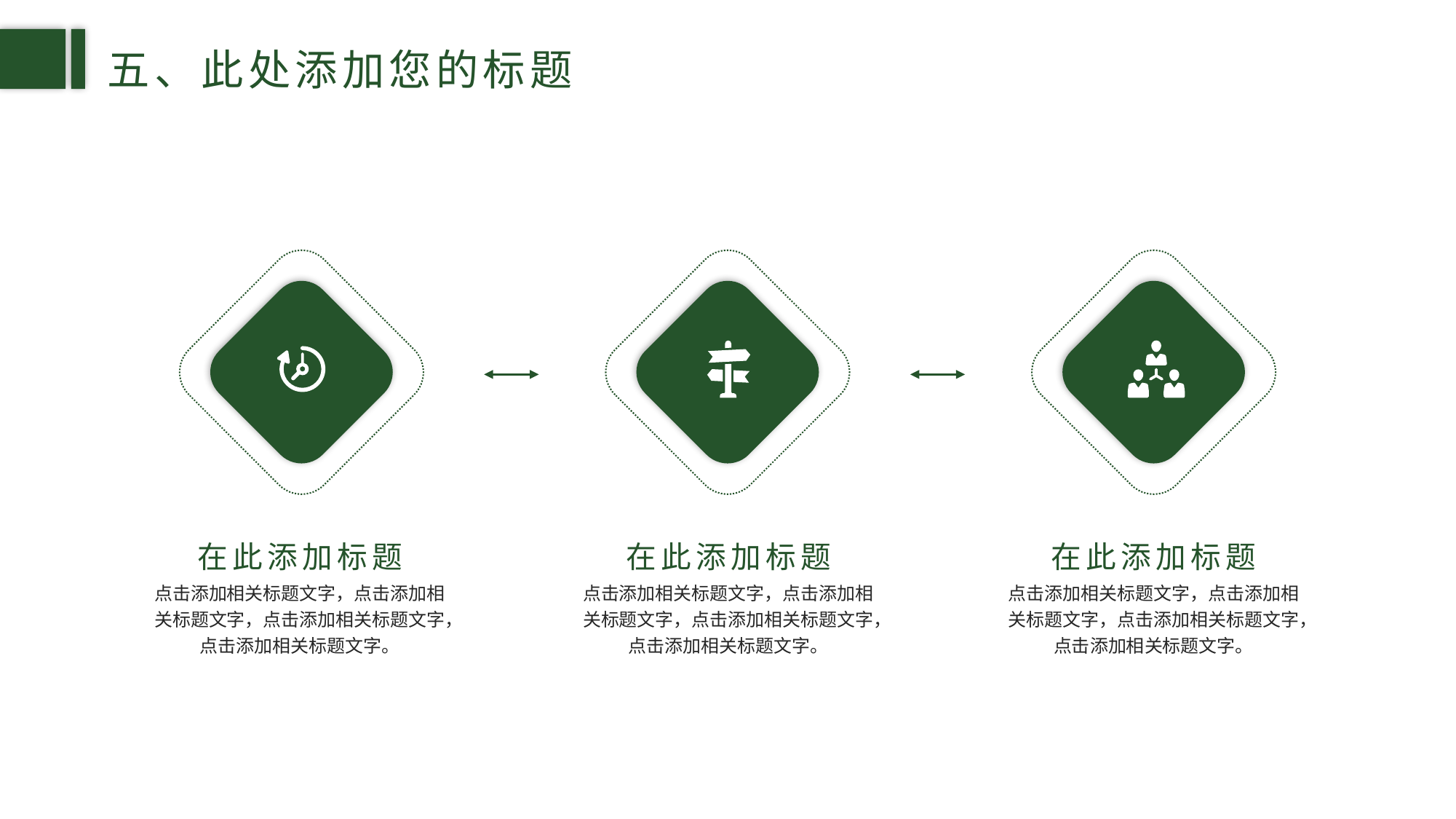

五、此处添加您的标题

在此添加标题
点击添加相关标题文字，点击添加相关标题文字，点击添加相关标题文字，点击添加相关标题文字。
在此添加标题
点击添加相关标题文字，点击添加相关标题文字，点击添加相关标题文字，点击添加相关标题文字。
在此添加标题
点击添加相关标题文字，点击添加相关标题文字，点击添加相关标题文字，点击添加相关标题文字。